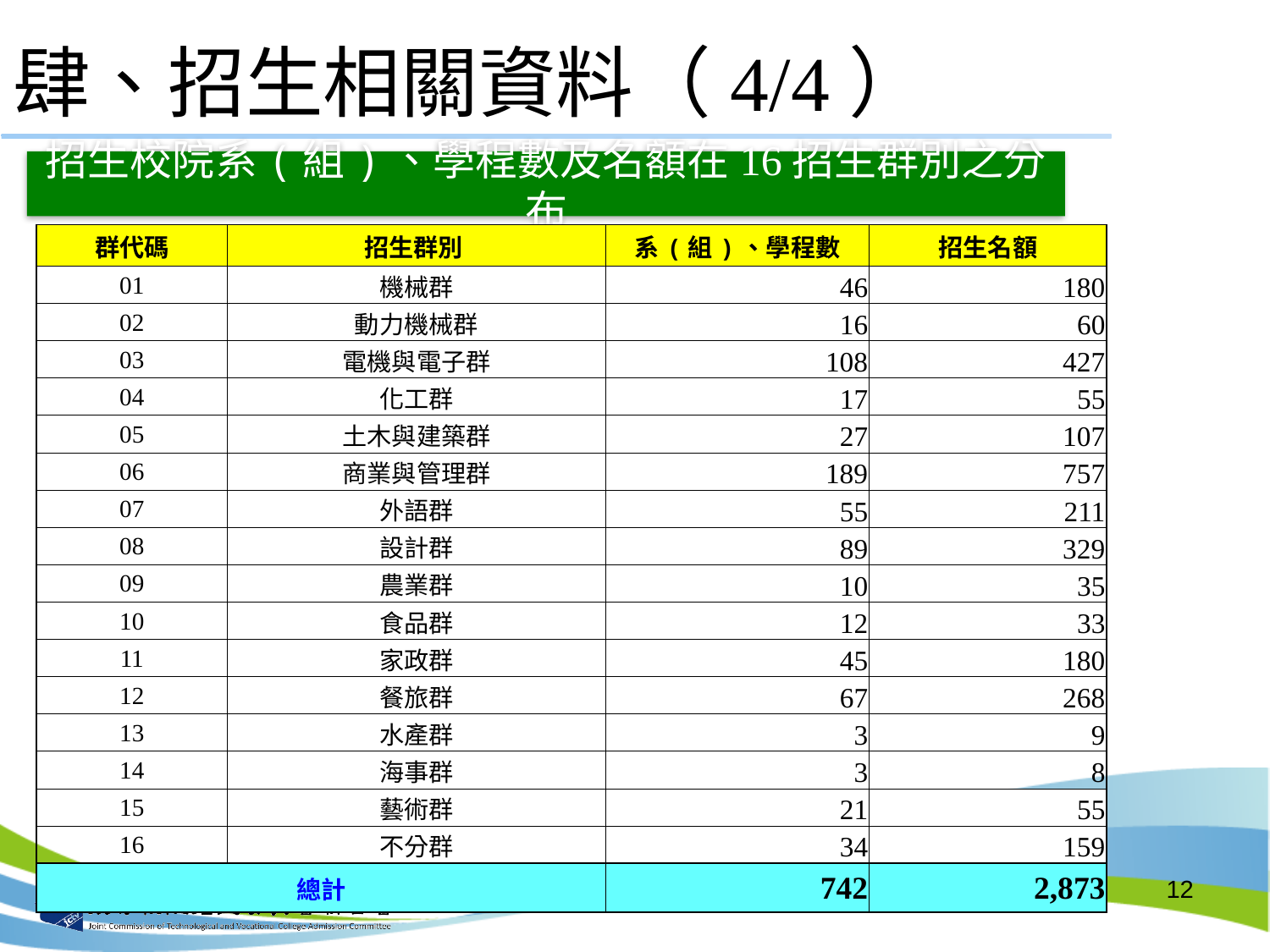

# 肆、招生相關資料（4/4）
招生校院系(組)、學程數及名額在16招生群別之分布
| 群代碼 | 招生群別 | 系(組)、學程數 | 招生名額 |
| --- | --- | --- | --- |
| 01 | 機械群 | 46 | 180 |
| 02 | 動力機械群 | 16 | 60 |
| 03 | 電機與電子群 | 108 | 427 |
| 04 | 化工群 | 17 | 55 |
| 05 | 土木與建築群 | 27 | 107 |
| 06 | 商業與管理群 | 189 | 757 |
| 07 | 外語群 | 55 | 211 |
| 08 | 設計群 | 89 | 329 |
| 09 | 農業群 | 10 | 35 |
| 10 | 食品群 | 12 | 33 |
| 11 | 家政群 | 45 | 180 |
| 12 | 餐旅群 | 67 | 268 |
| 13 | 水產群 | 3 | 9 |
| 14 | 海事群 | 3 | 8 |
| 15 | 藝術群 | 21 | 55 |
| 16 | 不分群 | 34 | 159 |
| 總計 |  | 742 | 2,873 |
12